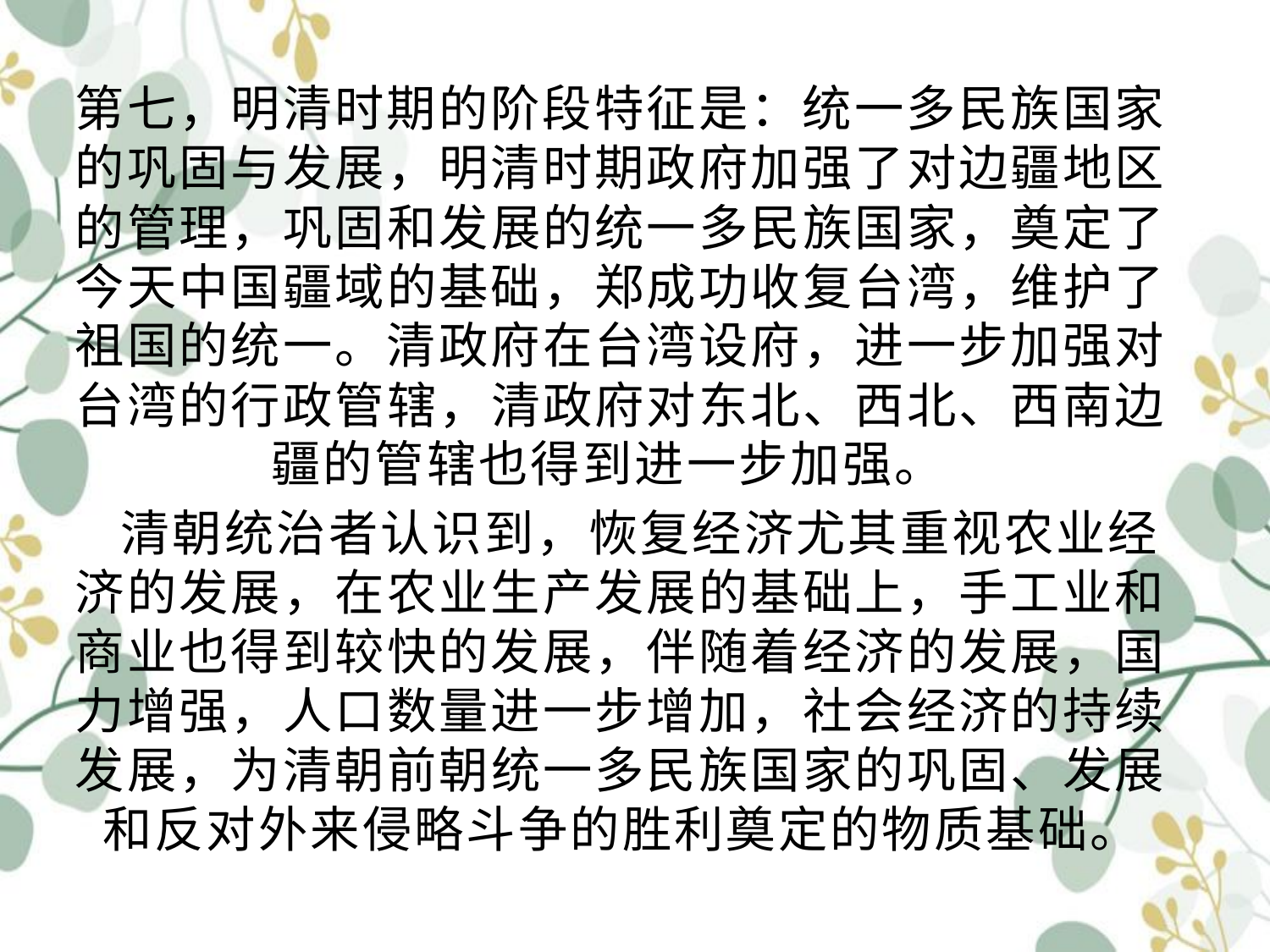

第七，明清时期的阶段特征是：统一多民族国家的巩固与发展，明清时期政府加强了对边疆地区的管理，巩固和发展的统一多民族国家，奠定了今天中国疆域的基础，郑成功收复台湾，维护了祖国的统一。清政府在台湾设府，进一步加强对台湾的行政管辖，清政府对东北、西北、西南边疆的管辖也得到进一步加强。
  清朝统治者认识到，恢复经济尤其重视农业经济的发展，在农业生产发展的基础上，手工业和商业也得到较快的发展，伴随着经济的发展，国力增强，人口数量进一步增加，社会经济的持续发展，为清朝前朝统一多民族国家的巩固、发展和反对外来侵略斗争的胜利奠定的物质基础。